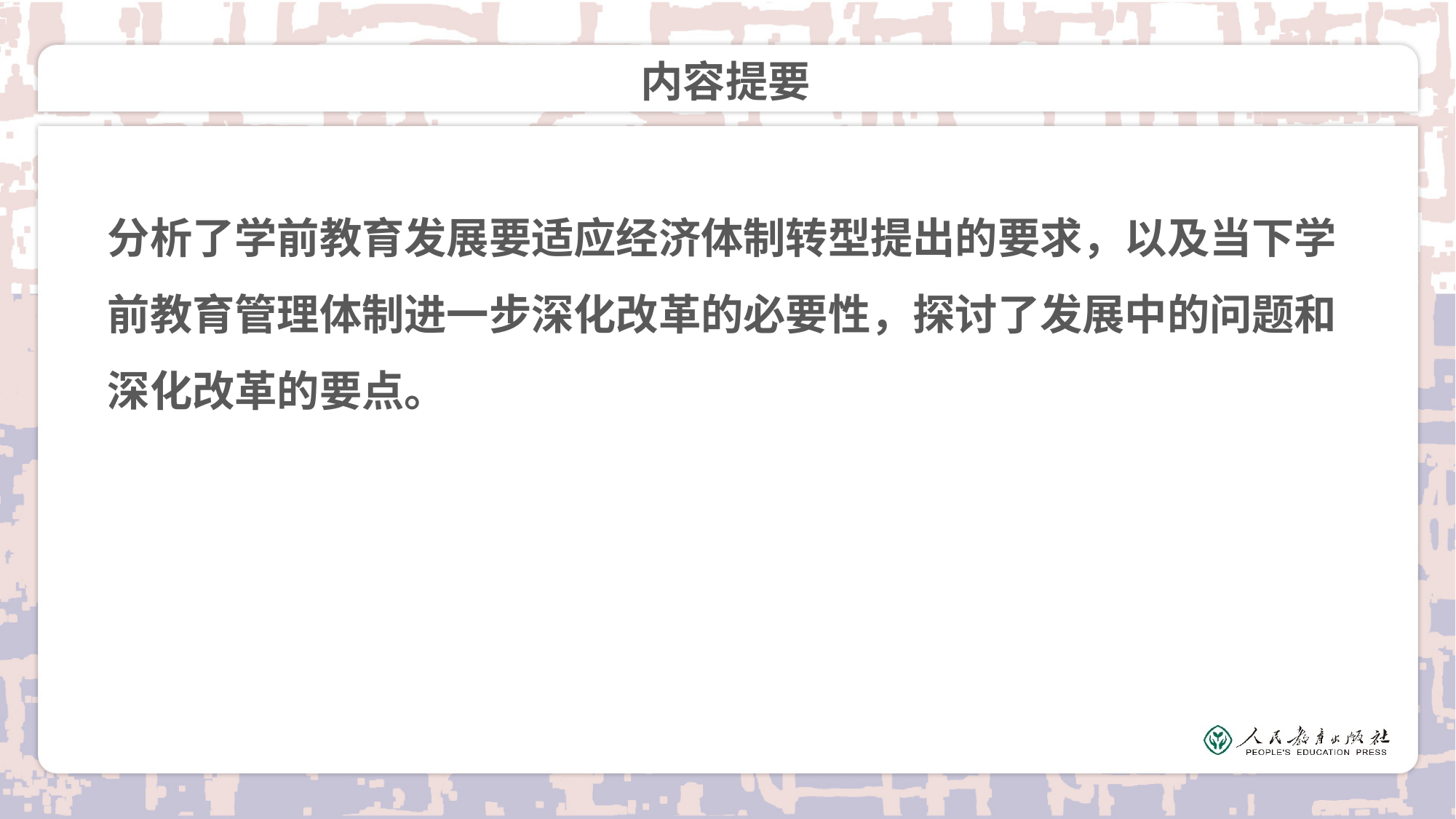

# 内容提要
分析了学前教育发展要适应经济体制转型提出的要求，以及当下学前教育管理体制进一步深化改革的必要性，探讨了发展中的问题和深化改革的要点。